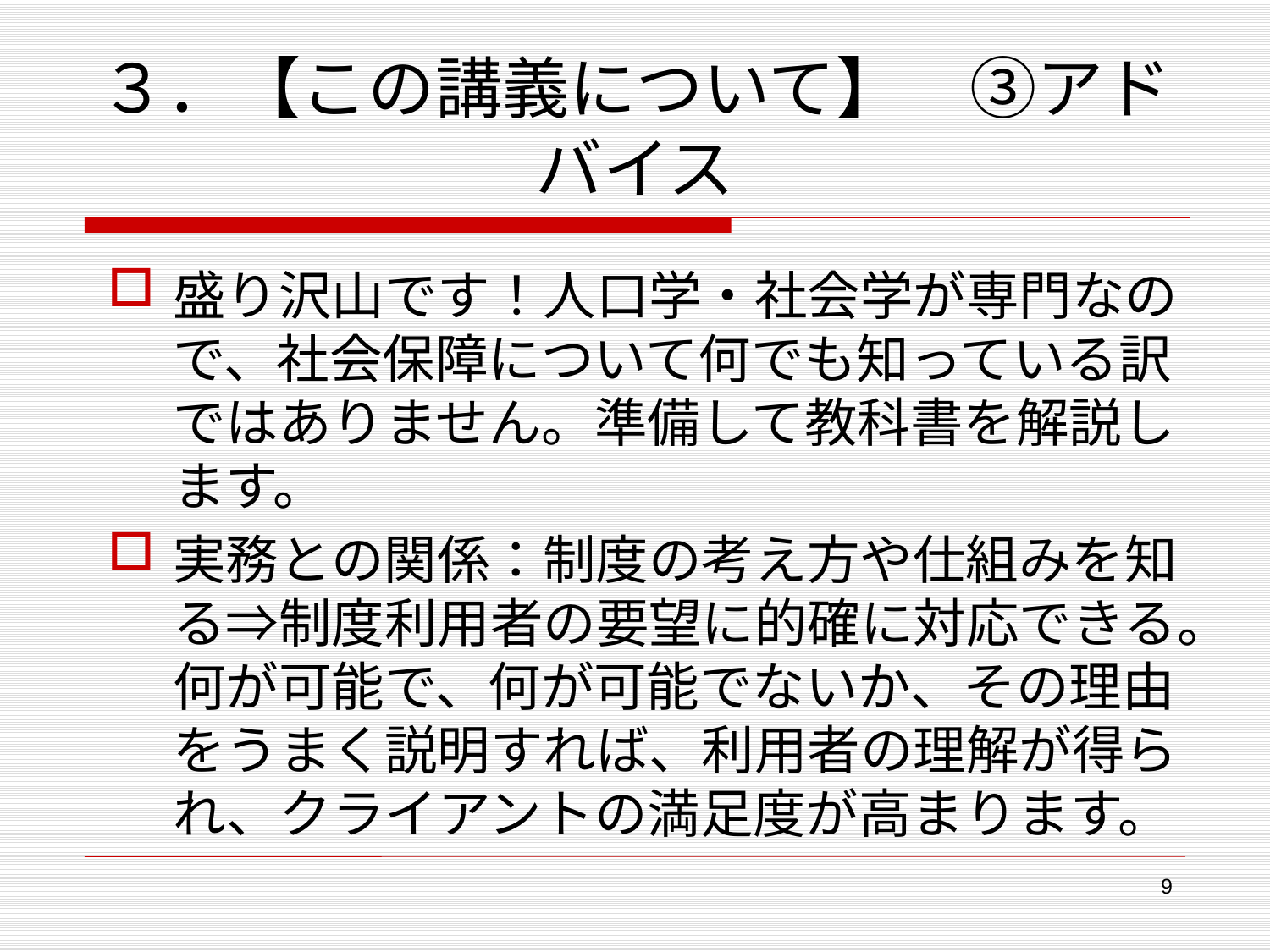

# ３．【この講義について】　③アドバイス
盛り沢山です！人口学・社会学が専門なので、社会保障について何でも知っている訳ではありません。準備して教科書を解説します。
実務との関係：制度の考え方や仕組みを知る⇒制度利用者の要望に的確に対応できる。何が可能で、何が可能でないか、その理由をうまく説明すれば、利用者の理解が得られ、クライアントの満足度が高まります。
9